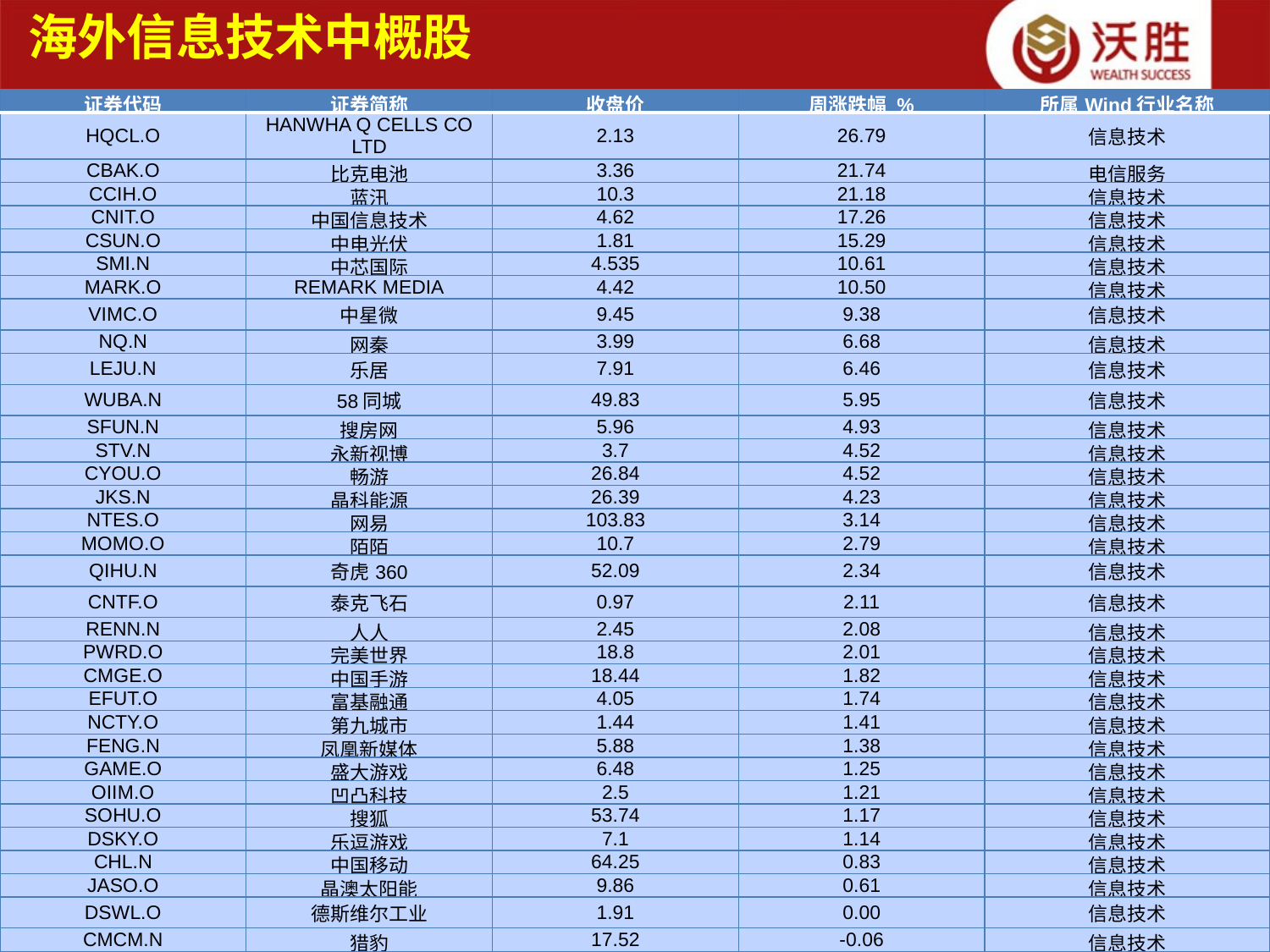

海外信息技术中概股
| 证券代码 | 证券简称 | 收盘价 | 周涨跌幅 % | 所属Wind行业名称 |
| --- | --- | --- | --- | --- |
| HQCL.O | HANWHA Q CELLS CO LTD | 2.13 | 26.79 | 信息技术 |
| CBAK.O | 比克电池 | 3.36 | 21.74 | 电信服务 |
| CCIH.O | 蓝汛 | 10.3 | 21.18 | 信息技术 |
| CNIT.O | 中国信息技术 | 4.62 | 17.26 | 信息技术 |
| CSUN.O | 中电光伏 | 1.81 | 15.29 | 信息技术 |
| SMI.N | 中芯国际 | 4.535 | 10.61 | 信息技术 |
| MARK.O | REMARK MEDIA | 4.42 | 10.50 | 信息技术 |
| VIMC.O | 中星微 | 9.45 | 9.38 | 信息技术 |
| NQ.N | 网秦 | 3.99 | 6.68 | 信息技术 |
| LEJU.N | 乐居 | 7.91 | 6.46 | 信息技术 |
| WUBA.N | 58同城 | 49.83 | 5.95 | 信息技术 |
| SFUN.N | 搜房网 | 5.96 | 4.93 | 信息技术 |
| STV.N | 永新视博 | 3.7 | 4.52 | 信息技术 |
| CYOU.O | 畅游 | 26.84 | 4.52 | 信息技术 |
| JKS.N | 晶科能源 | 26.39 | 4.23 | 信息技术 |
| NTES.O | 网易 | 103.83 | 3.14 | 信息技术 |
| MOMO.O | 陌陌 | 10.7 | 2.79 | 信息技术 |
| QIHU.N | 奇虎360 | 52.09 | 2.34 | 信息技术 |
| CNTF.O | 泰克飞石 | 0.97 | 2.11 | 信息技术 |
| RENN.N | 人人 | 2.45 | 2.08 | 信息技术 |
| PWRD.O | 完美世界 | 18.8 | 2.01 | 信息技术 |
| CMGE.O | 中国手游 | 18.44 | 1.82 | 信息技术 |
| EFUT.O | 富基融通 | 4.05 | 1.74 | 信息技术 |
| NCTY.O | 第九城市 | 1.44 | 1.41 | 信息技术 |
| FENG.N | 凤凰新媒体 | 5.88 | 1.38 | 信息技术 |
| GAME.O | 盛大游戏 | 6.48 | 1.25 | 信息技术 |
| OIIM.O | 凹凸科技 | 2.5 | 1.21 | 信息技术 |
| SOHU.O | 搜狐 | 53.74 | 1.17 | 信息技术 |
| DSKY.O | 乐逗游戏 | 7.1 | 1.14 | 信息技术 |
| CHL.N | 中国移动 | 64.25 | 0.83 | 信息技术 |
| JASO.O | 晶澳太阳能 | 9.86 | 0.61 | 信息技术 |
| DSWL.O | 德斯维尔工业 | 1.91 | 0.00 | 信息技术 |
| CMCM.N | 猎豹 | 17.52 | -0.06 | 信息技术 |
23